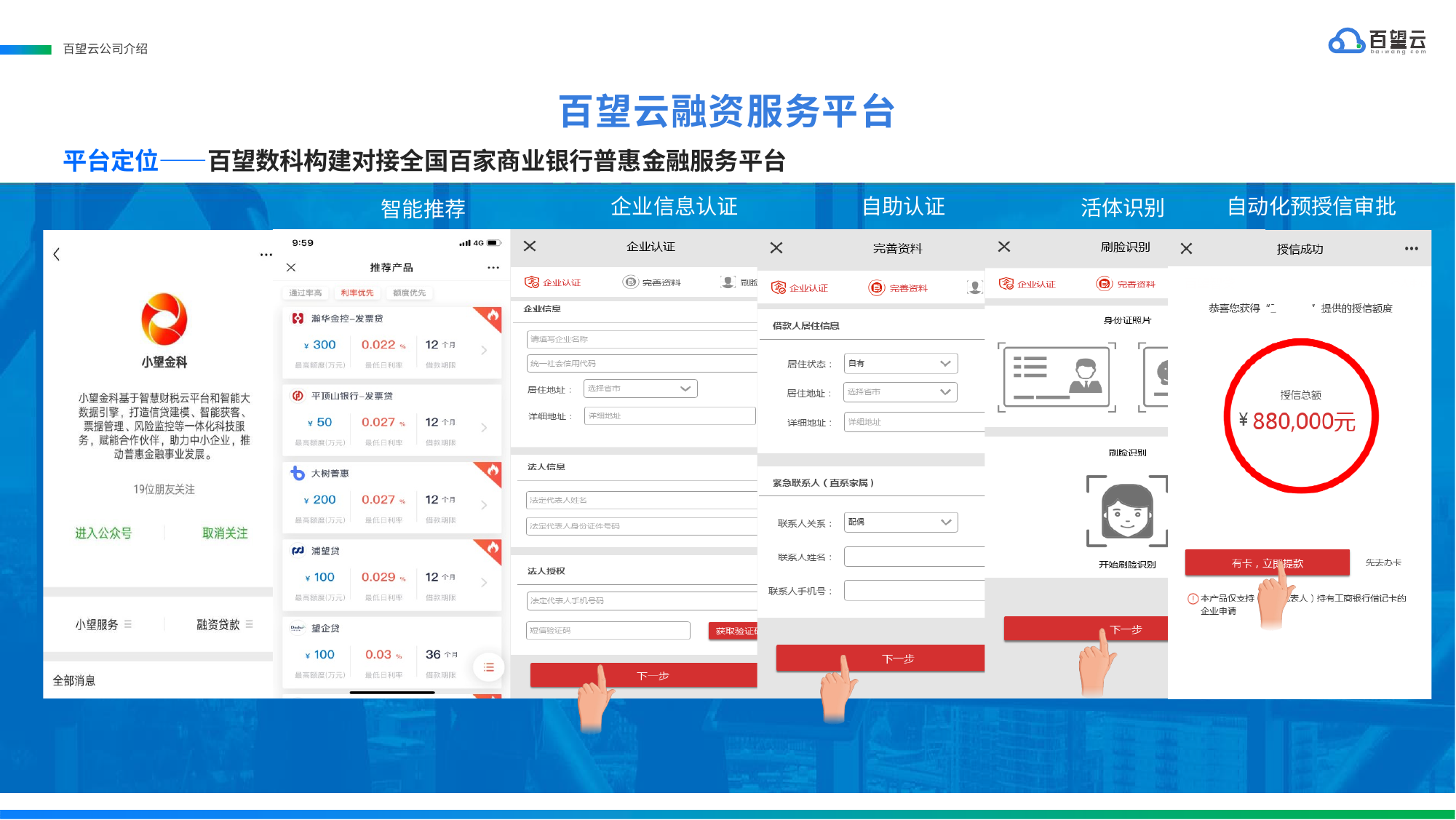

百望云公司介绍

# 百望云融资服务平台
平台定位——百望数科构建对接全国百家商业银行普惠金融服务平台

企业信息认证	自助认证
自动化预授信审批
活体识别
智能推荐